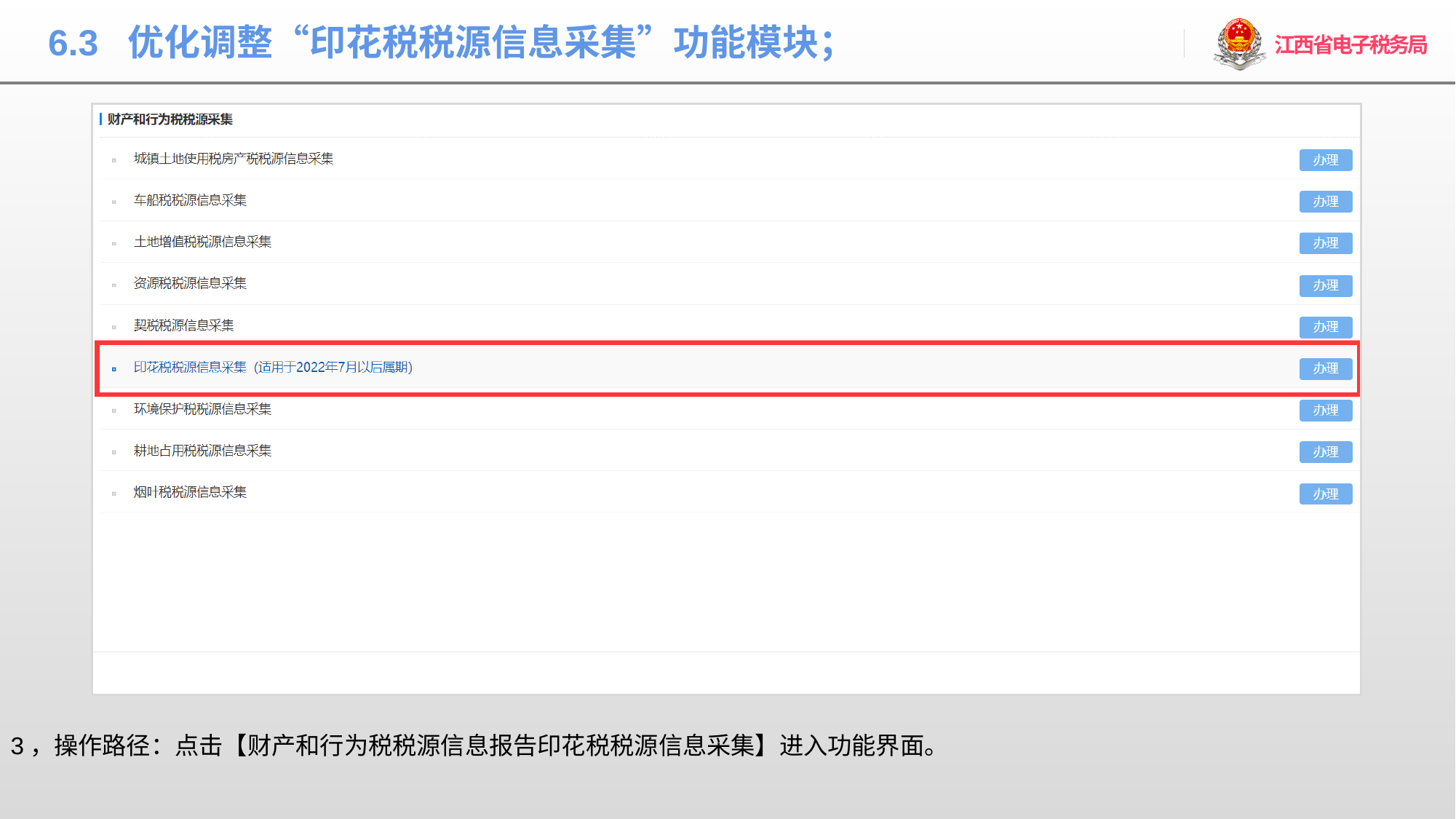

6.3  优化调整“印花税税源信息采集”功能模块；

3，操作路径：点击【财产和行为税税源信息报告印花税税源信息采集】进入功能界面。